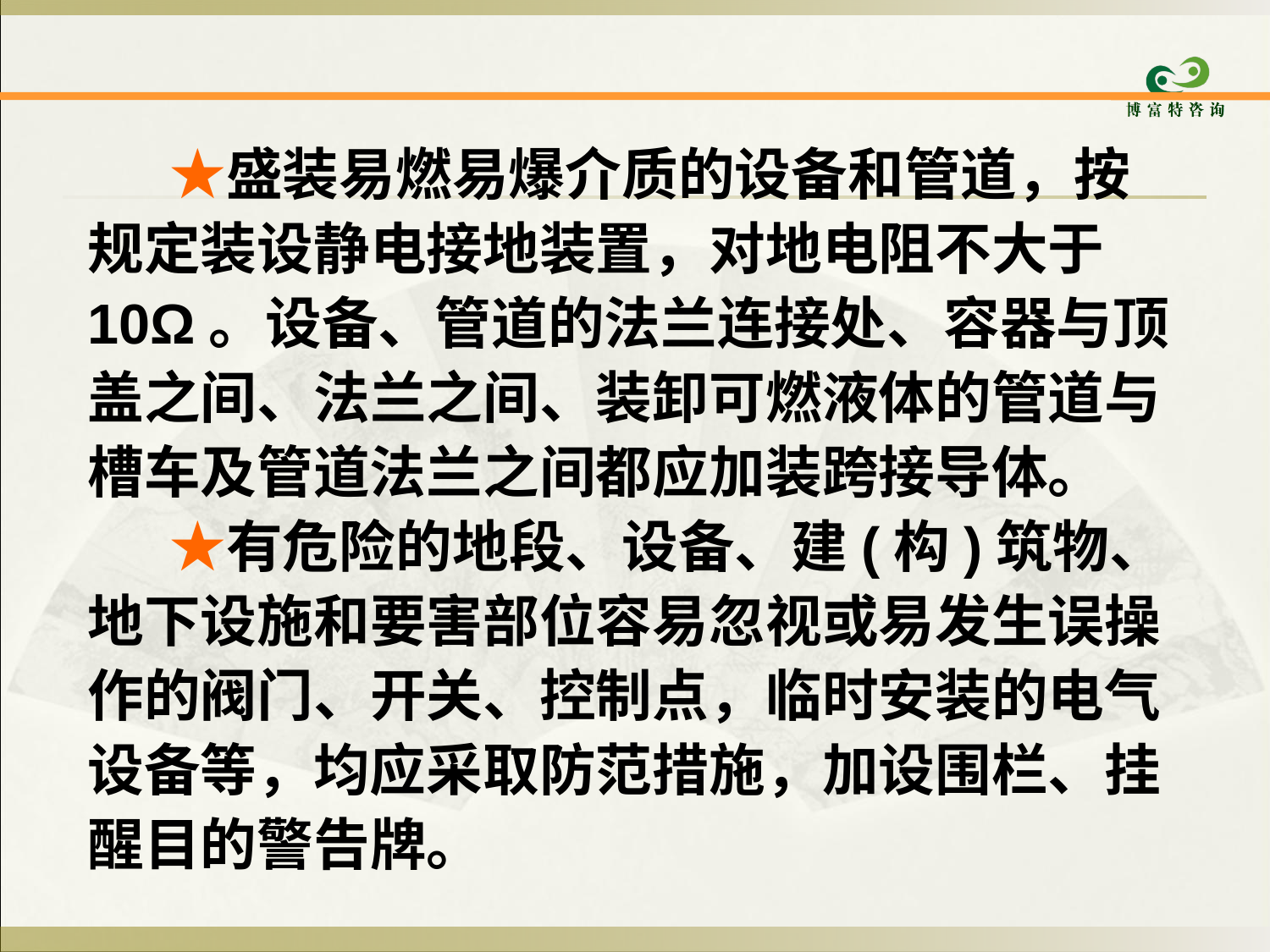

★盛装易燃易爆介质的设备和管道，按规定装设静电接地装置，对地电阻不大于10Ω。设备、管道的法兰连接处、容器与顶盖之间、法兰之间、装卸可燃液体的管道与槽车及管道法兰之间都应加装跨接导体。
　  ★有危险的地段、设备、建(构)筑物、地下设施和要害部位容易忽视或易发生误操作的阀门、开关、控制点，临时安装的电气设备等，均应采取防范措施，加设围栏、挂醒目的警告牌。
73